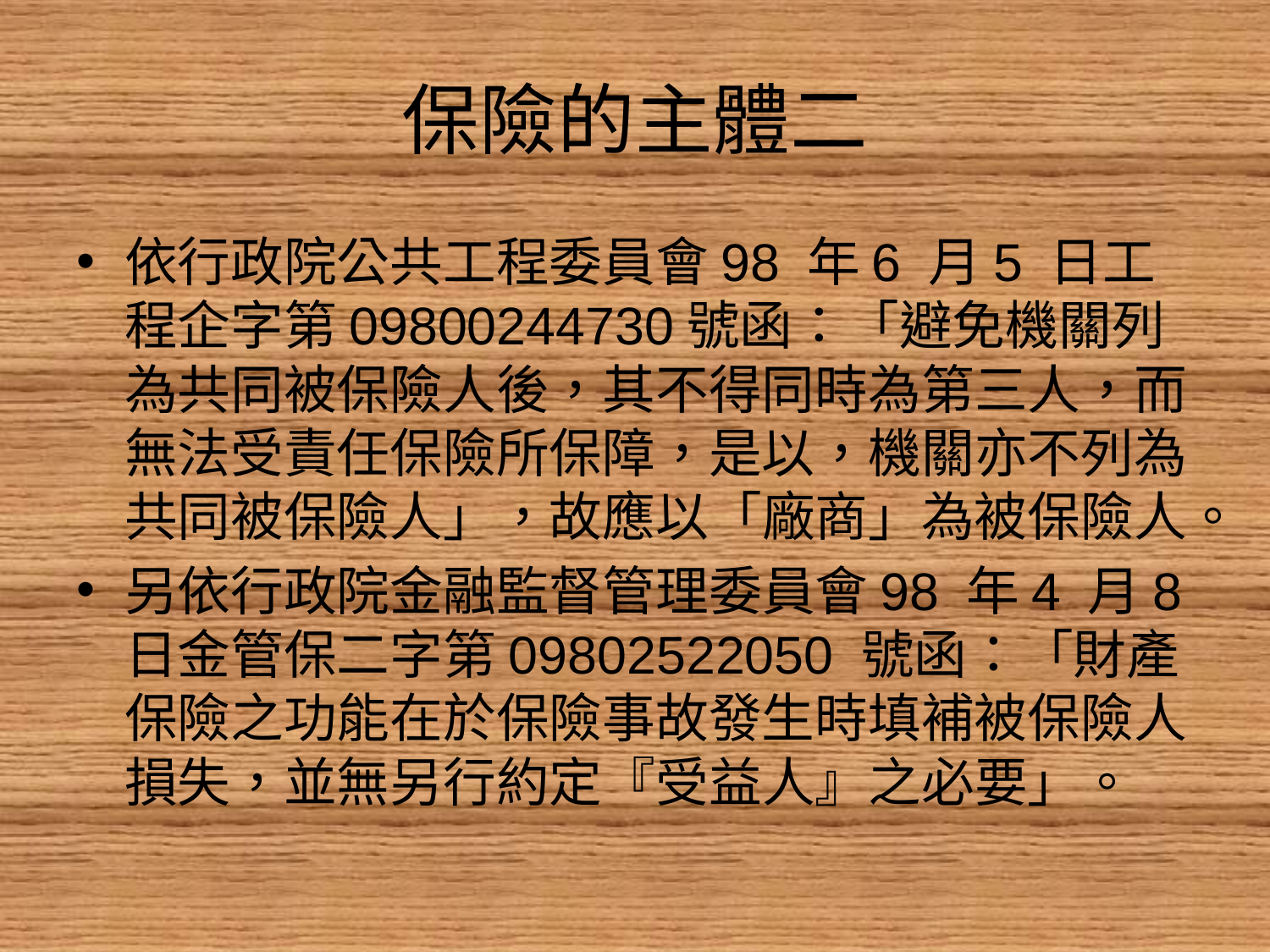

# 保險的主體二
依行政院公共工程委員會98 年6 月5 日工程企字第09800244730號函：「避免機關列為共同被保險人後，其不得同時為第三人，而無法受責任保險所保障，是以，機關亦不列為共同被保險人」，故應以「廠商」為被保險人。
另依行政院金融監督管理委員會98 年4 月8日金管保二字第09802522050 號函：「財產保險之功能在於保險事故發生時填補被保險人損失，並無另行約定『受益人』之必要」。